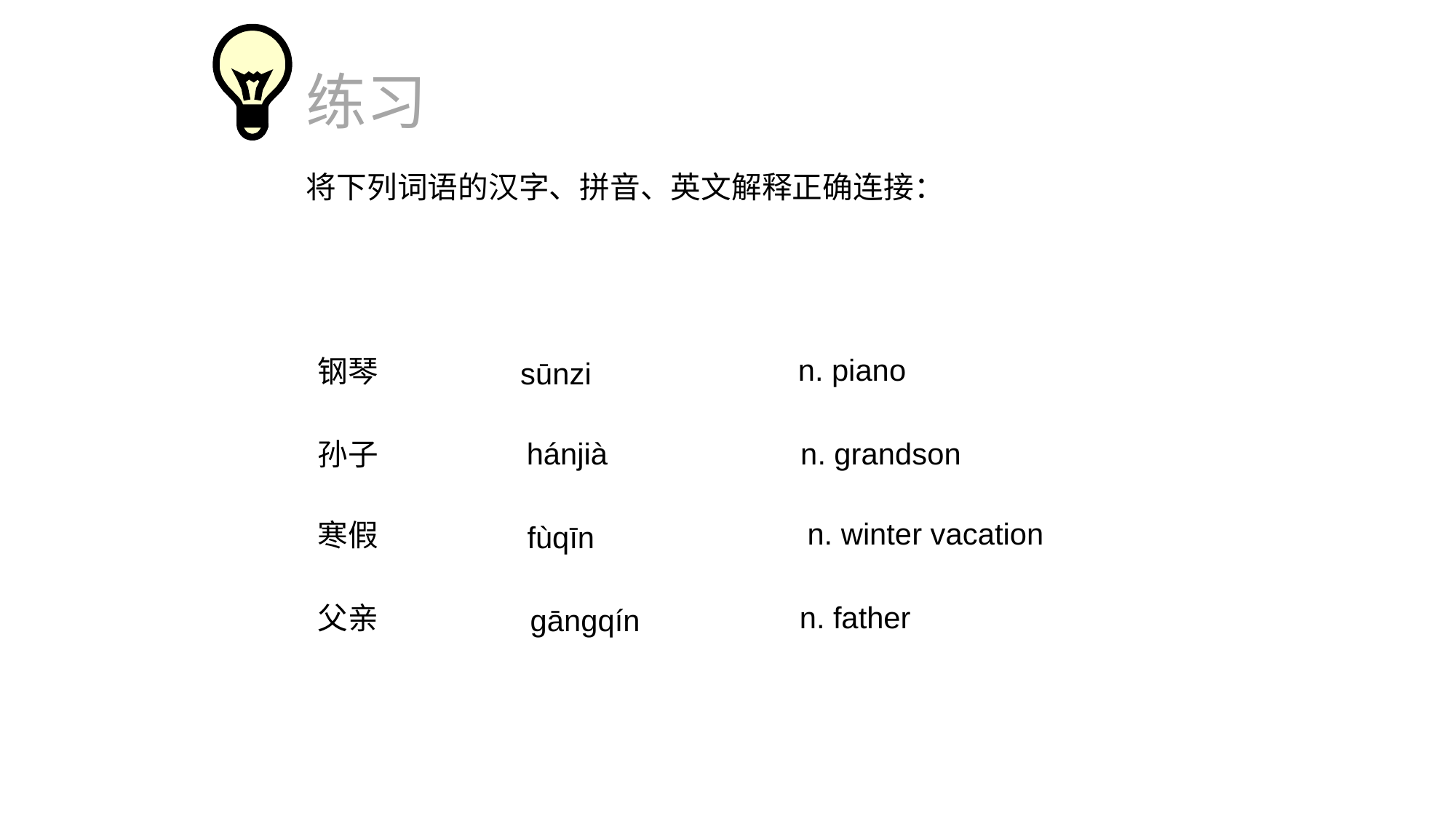

练习
将下列词语的汉字、拼音、英文解释正确连接：
n. piano
钢琴
sūnzi
hánjià
n. grandson
孙子
n. winter vacation
寒假
fùqīn
n. father
父亲
gāngqín